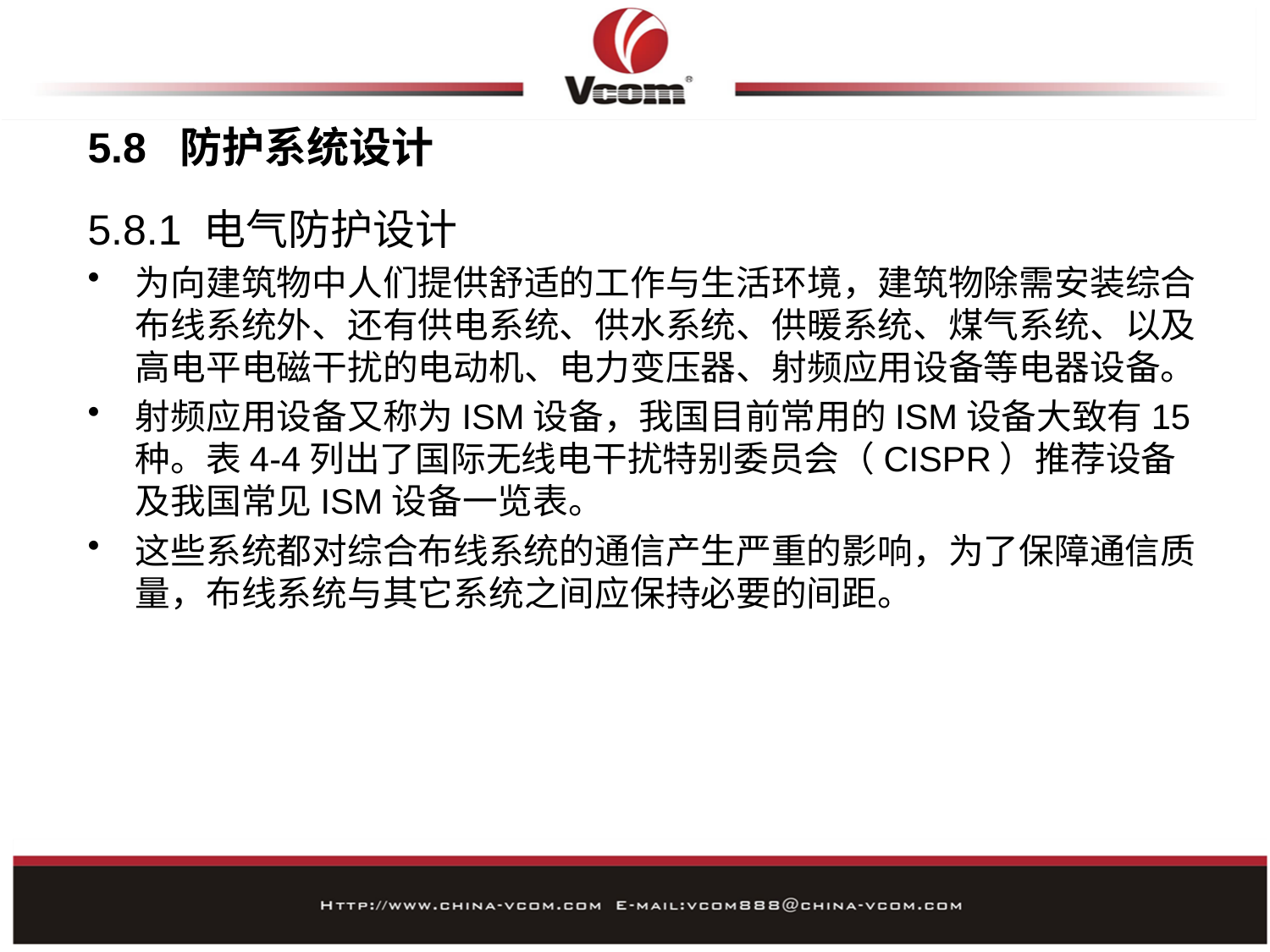

# 5.8  防护系统设计
5.8.1 电气防护设计
为向建筑物中人们提供舒适的工作与生活环境，建筑物除需安装综合布线系统外、还有供电系统、供水系统、供暖系统、煤气系统、以及高电平电磁干扰的电动机、电力变压器、射频应用设备等电器设备。
射频应用设备又称为ISM设备，我国目前常用的ISM设备大致有15种。表4-4列出了国际无线电干扰特别委员会（CISPR）推荐设备及我国常见ISM设备一览表。
这些系统都对综合布线系统的通信产生严重的影响，为了保障通信质量，布线系统与其它系统之间应保持必要的间距。